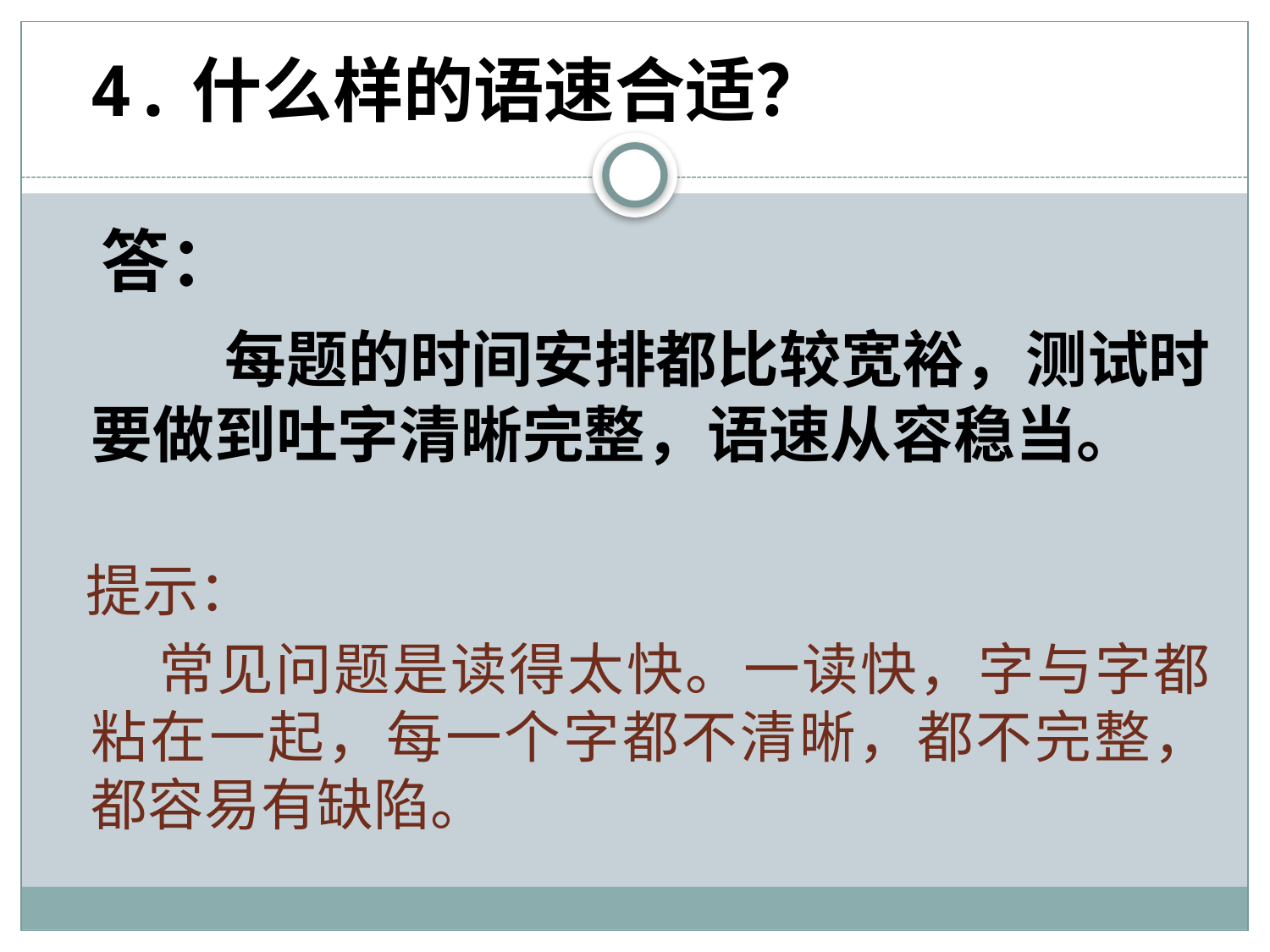

# 4.什么样的语速合适？
  答：
          每题的时间安排都比较宽裕，测试时要做到吐字清晰完整，语速从容稳当。

  提示：
      常见问题是读得太快。一读快，字与字都粘在一起，每一个字都不清晰，都不完整，都容易有缺陷。